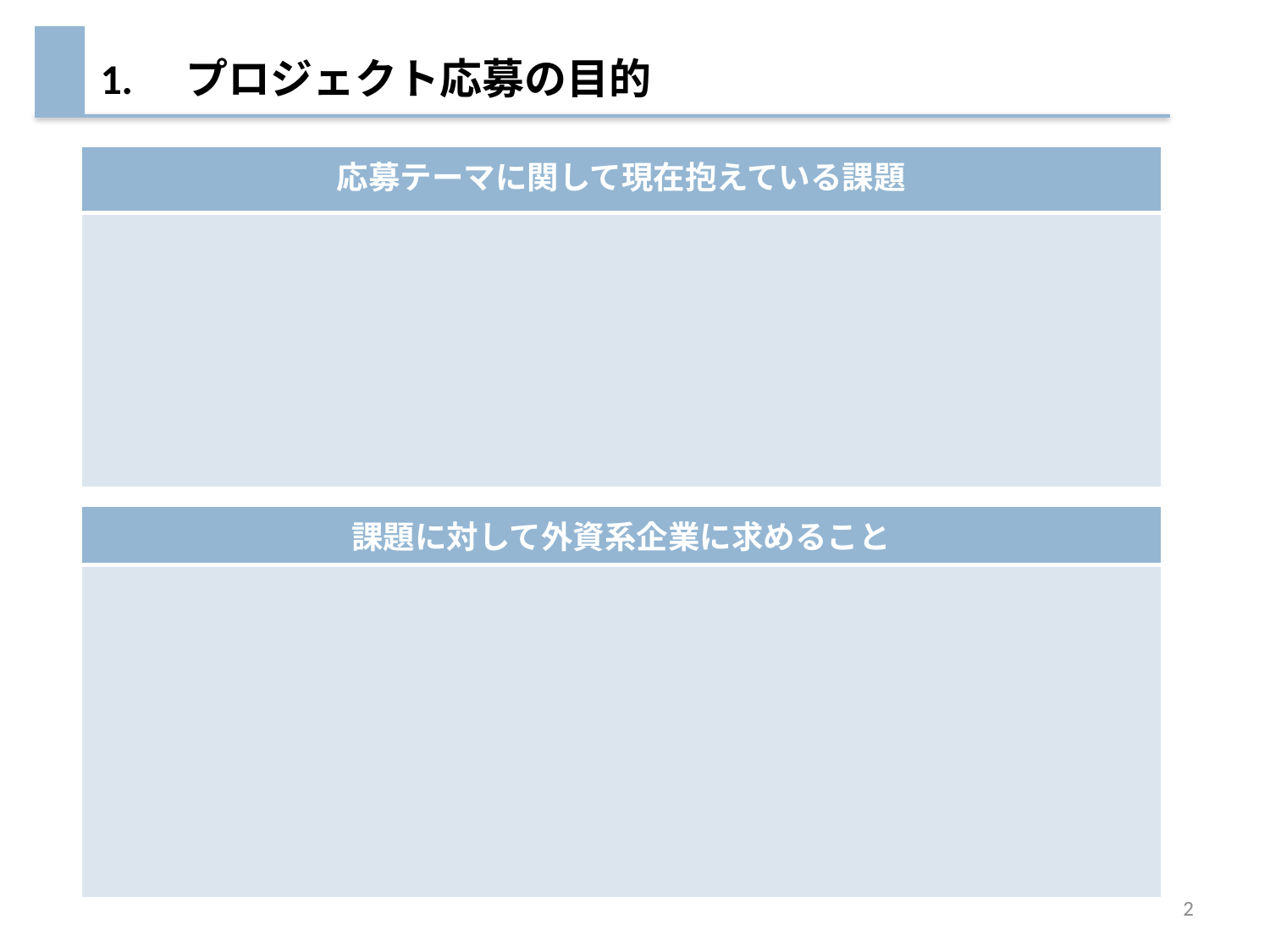

# 1.　プロジェクト応募の目的
| 応募テーマに関して現在抱えている課題 |
| --- |
|  |
| 課題に対して外資系企業に求めること |
| --- |
|  |
2